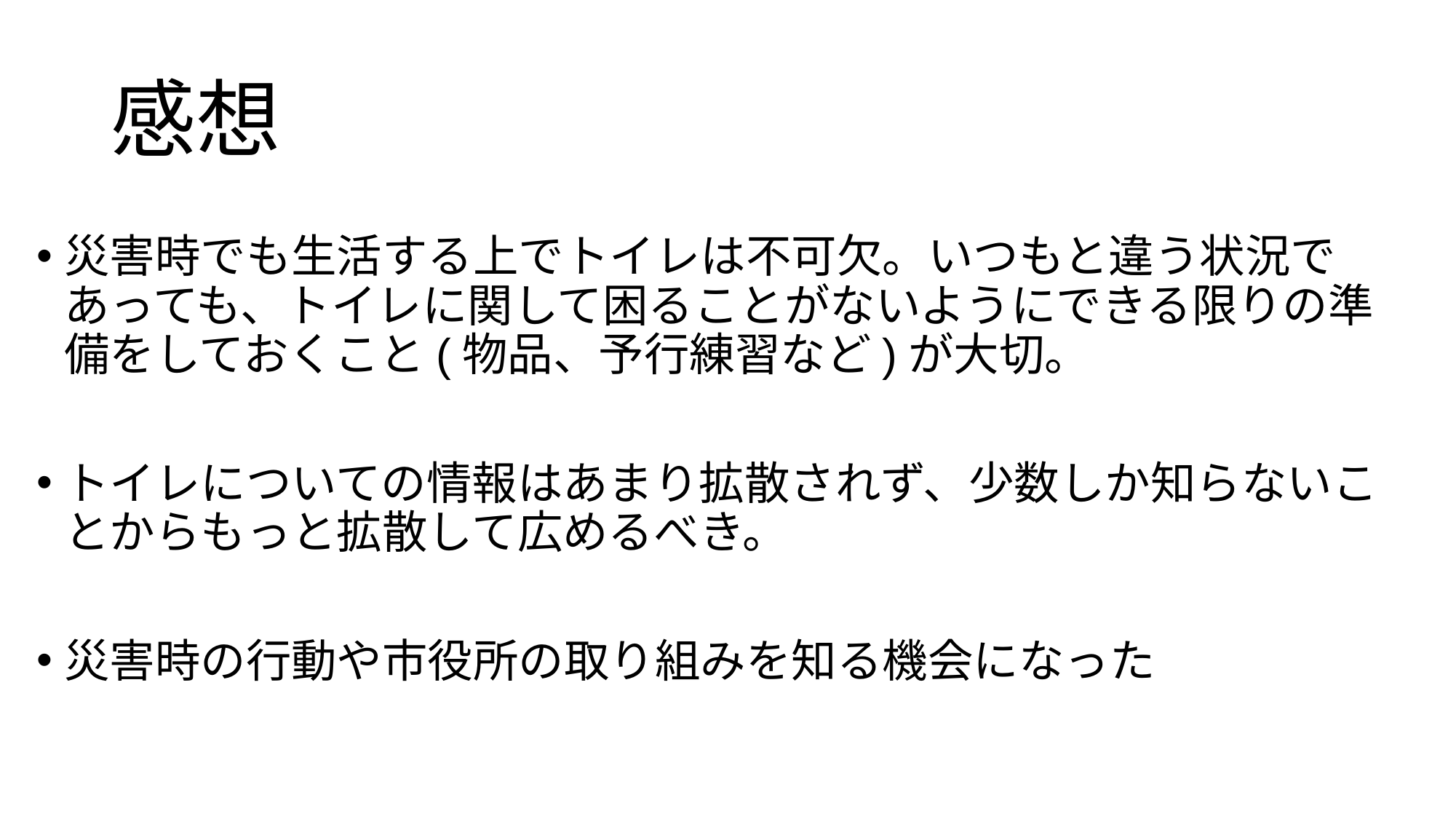

# 感想
災害時でも生活する上でトイレは不可欠。いつもと違う状況であっても、トイレに関して困ることがないようにできる限りの準備をしておくこと(物品、予行練習など)が大切。

トイレについての情報はあまり拡散されず、少数しか知らないことからもっと拡散して広めるべき。

災害時の行動や市役所の取り組みを知る機会になった